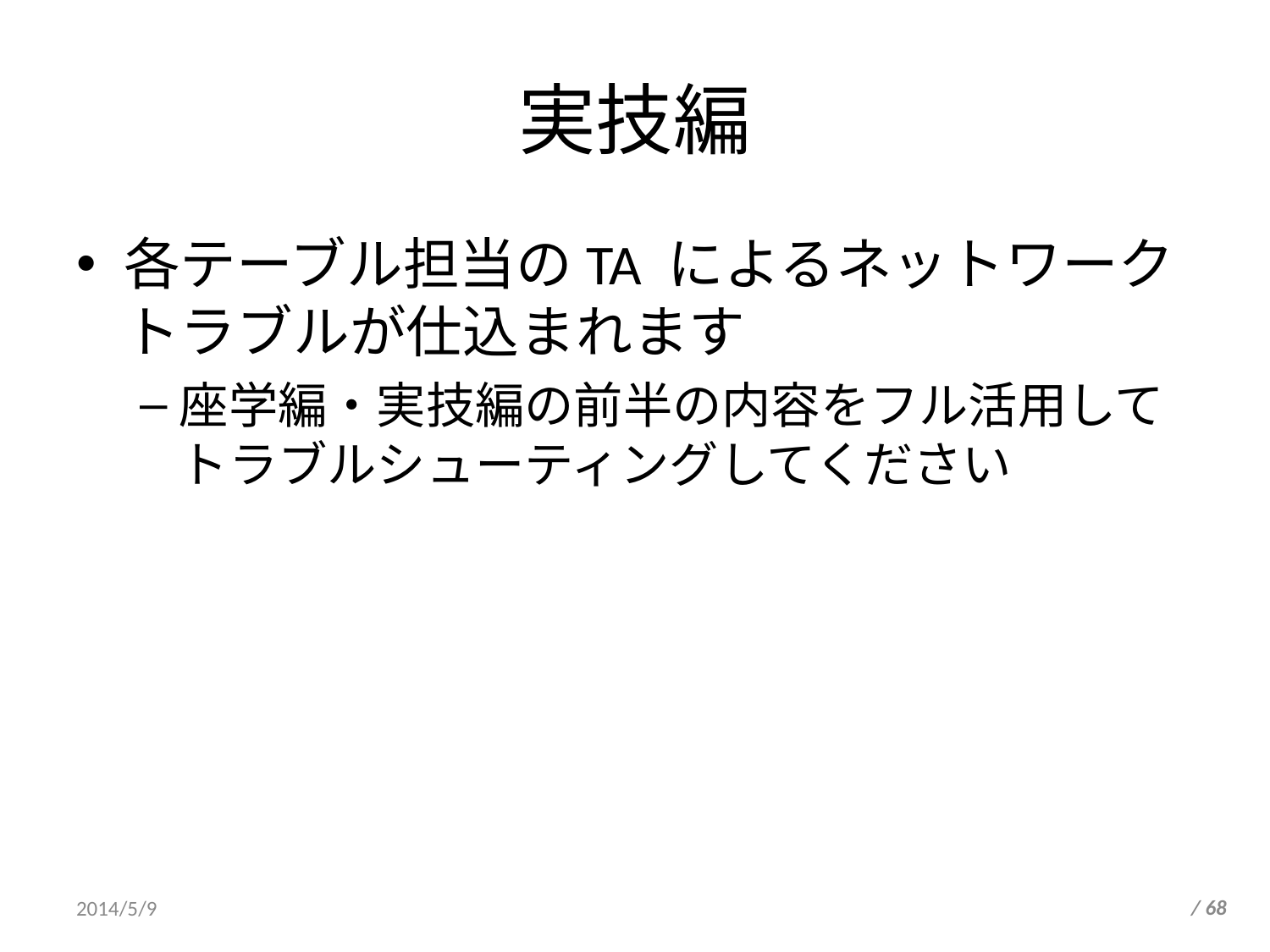

# 実技編
各テーブル担当のTA によるネットワークトラブルが仕込まれます
座学編・実技編の前半の内容をフル活用してトラブルシューティングしてください
2014/5/9